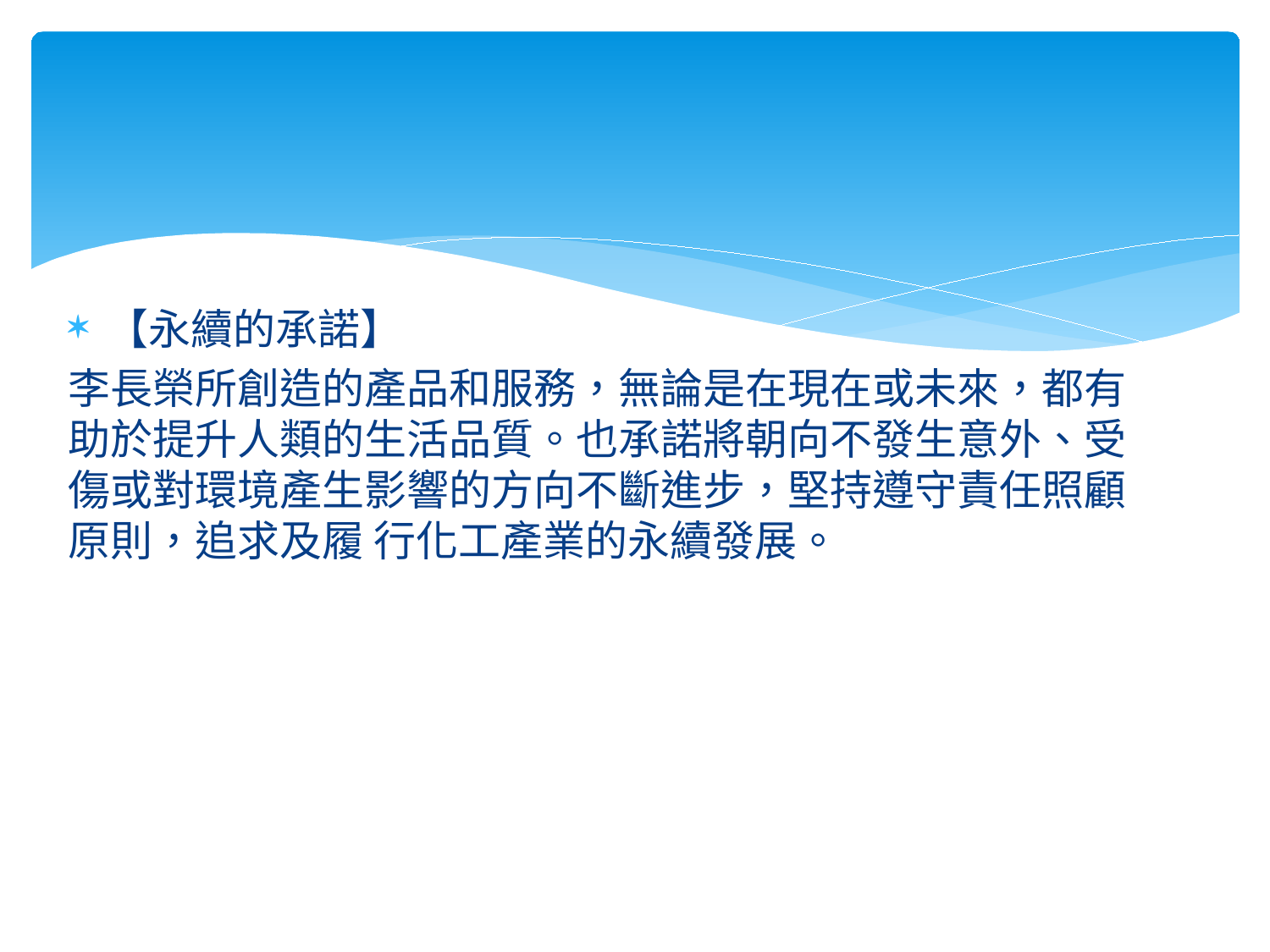

【永續的承諾】
李長榮所創造的產品和服務，無論是在現在或未來，都有助於提升人類的生活品質。也承諾將朝向不發生意外、受傷或對環境產生影響的方向不斷進步，堅持遵守責任照顧原則，追求及履 行化工產業的永續發展。